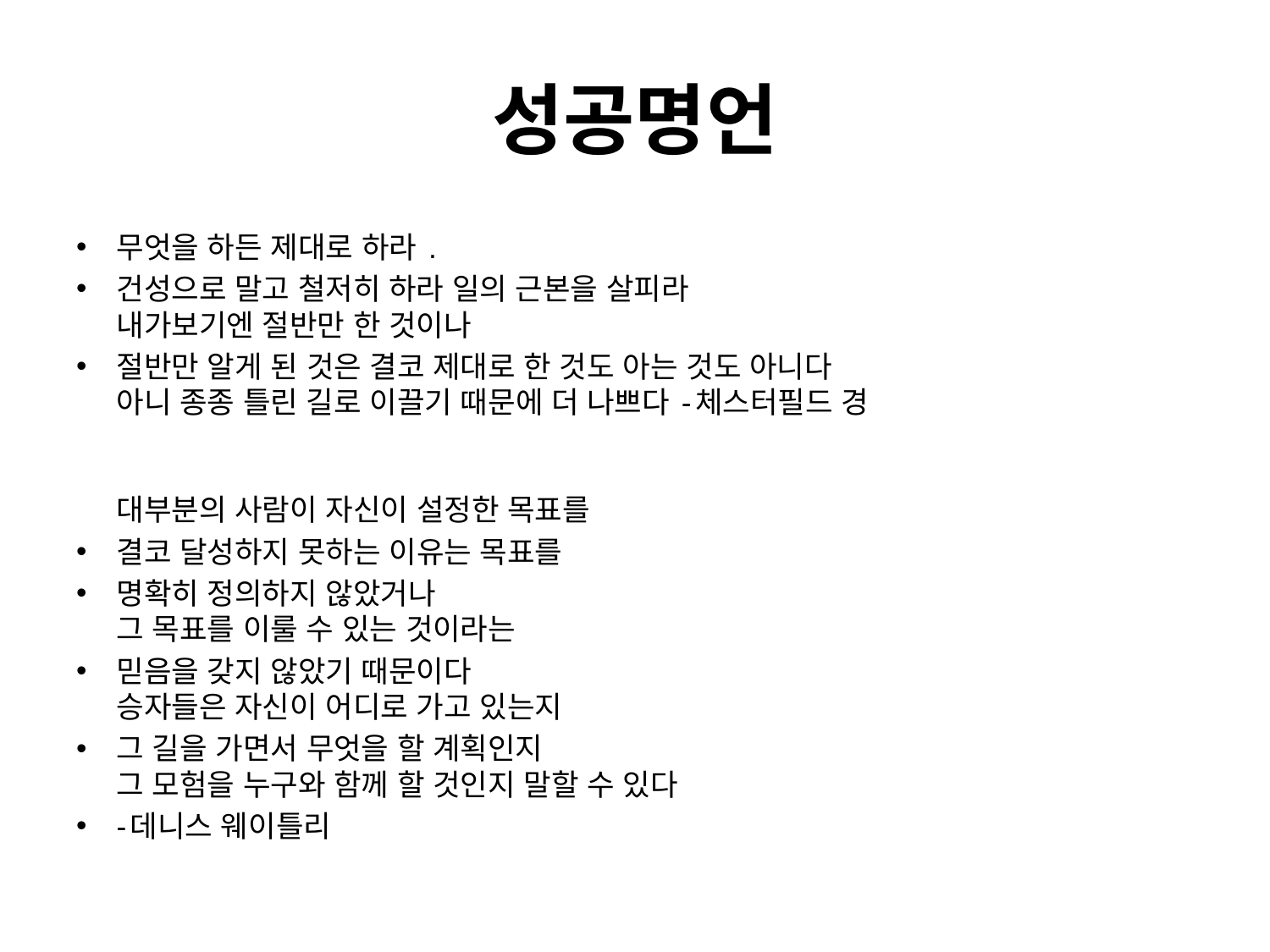

# 성공명언
무엇을 하든 제대로 하라 .
건성으로 말고 철저히 하라 일의 근본을 살피라
내가보기엔 절반만 한 것이나
절반만 알게 된 것은 결코 제대로 한 것도 아는 것도 아니다
아니 종종 틀린 길로 이끌기 때문에 더 나쁘다 -체스터필드 경
대부분의 사람이 자신이 설정한 목표를
결코 달성하지 못하는 이유는 목표를
명확히 정의하지 않았거나
그 목표를 이룰 수 있는 것이라는
믿음을 갖지 않았기 때문이다
승자들은 자신이 어디로 가고 있는지
그 길을 가면서 무엇을 할 계획인지
그 모험을 누구와 함께 할 것인지 말할 수 있다
-데니스 웨이틀리